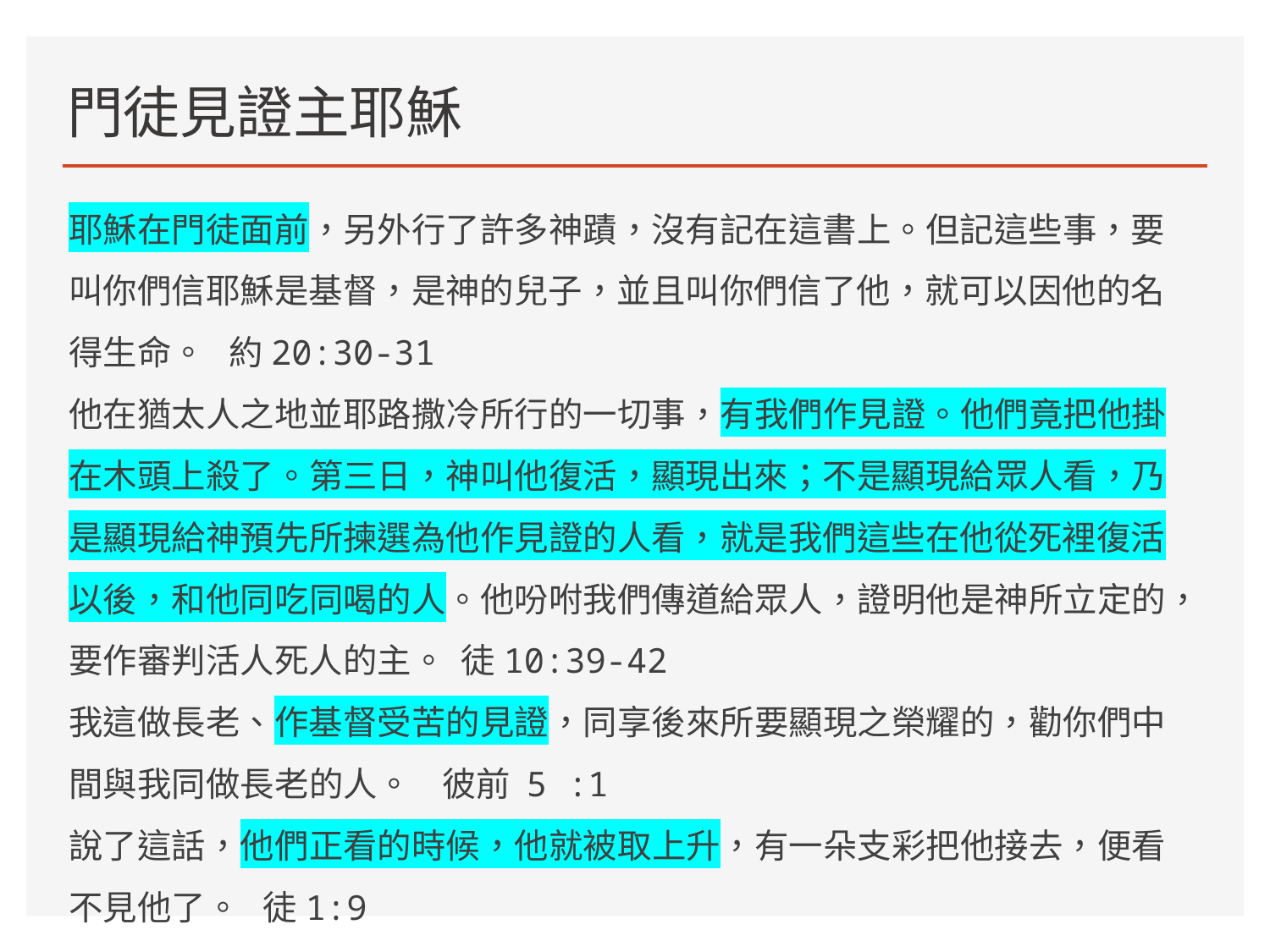

# 門徒見證主耶穌
耶穌在門徒面前，另外行了許多神蹟，沒有記在這書上。但記這些事，要叫你們信耶穌是基督，是神的兒子，並且叫你們信了他，就可以因他的名得生命。   約20:30-31
他在猶太人之地並耶路撒冷所行的一切事，有我們作見證。他們竟把他掛在木頭上殺了。第三日，神叫他復活，顯現出來；不是顯現給眾人看，乃是顯現給神預先所揀選為他作見證的人看，就是我們這些在他從死裡復活以後，和他同吃同喝的人。他吩咐我們傳道給眾人，證明他是神所立定的，要作審判活人死人的主。  徒10:39-42
我這做長老、作基督受苦的見證，同享後來所要顯現之榮耀的，勸你們中間與我同做長老的人。    彼前 5 :1
說了這話，他們正看的時候，他就被取上升，有一朵支彩把他接去，便看不見他了。   徒1:9